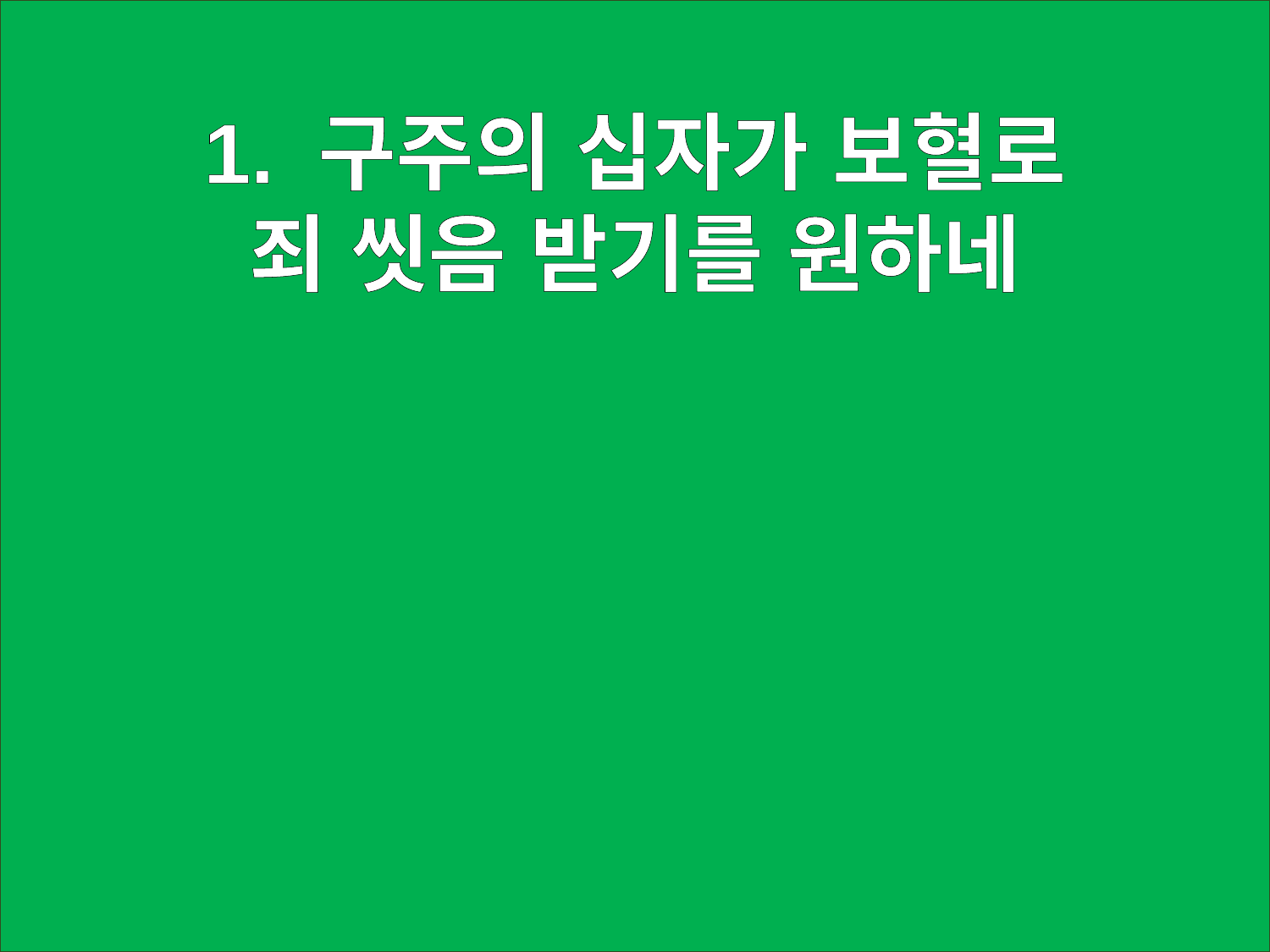

1. 구주의 십자가 보혈로
죄 씻음 받기를 원하네